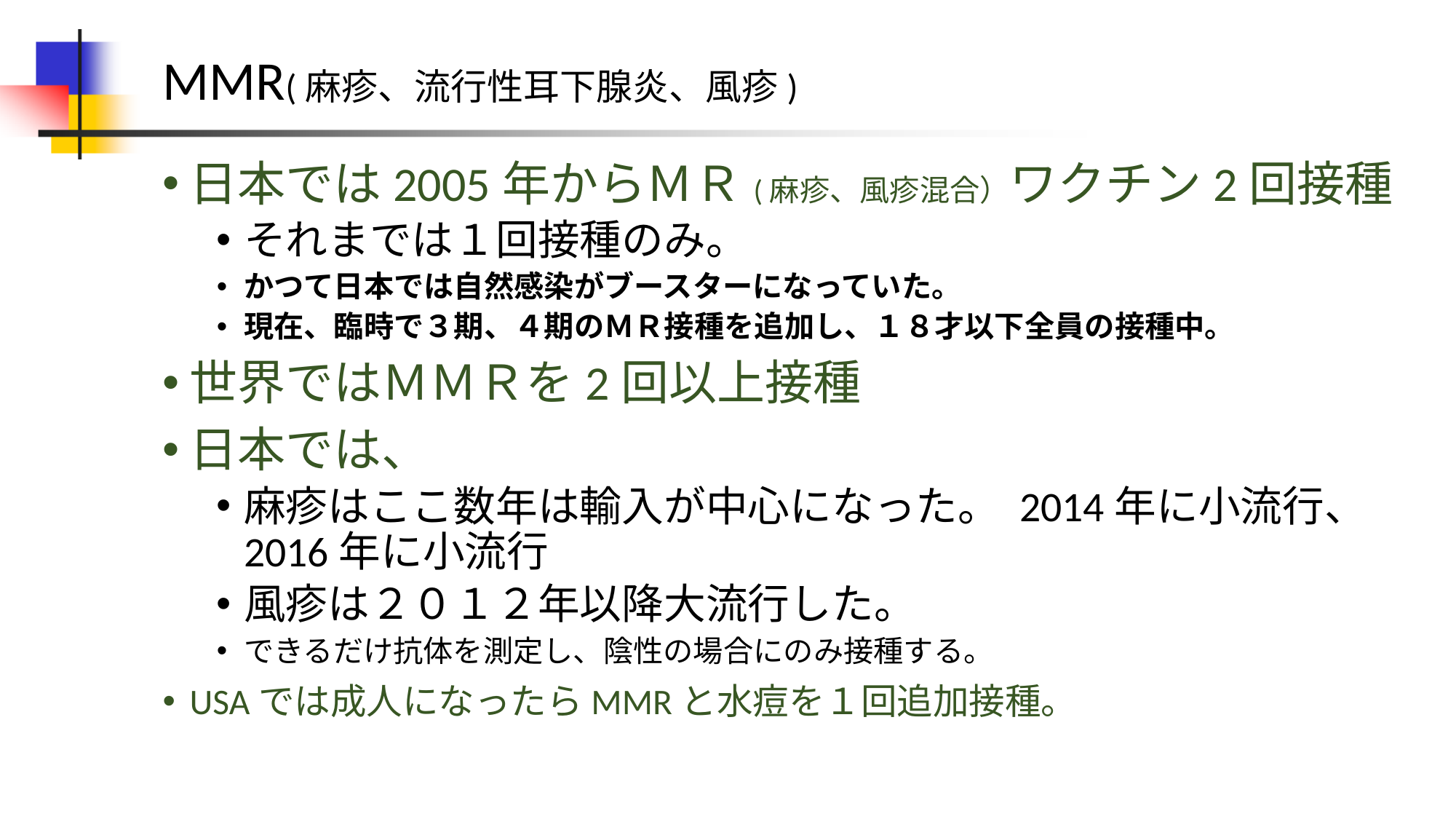

# MMR(麻疹、流行性耳下腺炎、風疹)
日本では2005年からＭＲ(麻疹、風疹混合）ワクチン2回接種
それまでは１回接種のみ。
かつて日本では自然感染がブースターになっていた。
現在、臨時で３期、４期のＭＲ接種を追加し、１８才以下全員の接種中。
世界ではＭＭＲを2回以上接種
日本では、
麻疹はここ数年は輸入が中心になった。 2014年に小流行、2016年に小流行
風疹は２０１２年以降大流行した。
できるだけ抗体を測定し、陰性の場合にのみ接種する。
USAでは成人になったらMMRと水痘を１回追加接種。